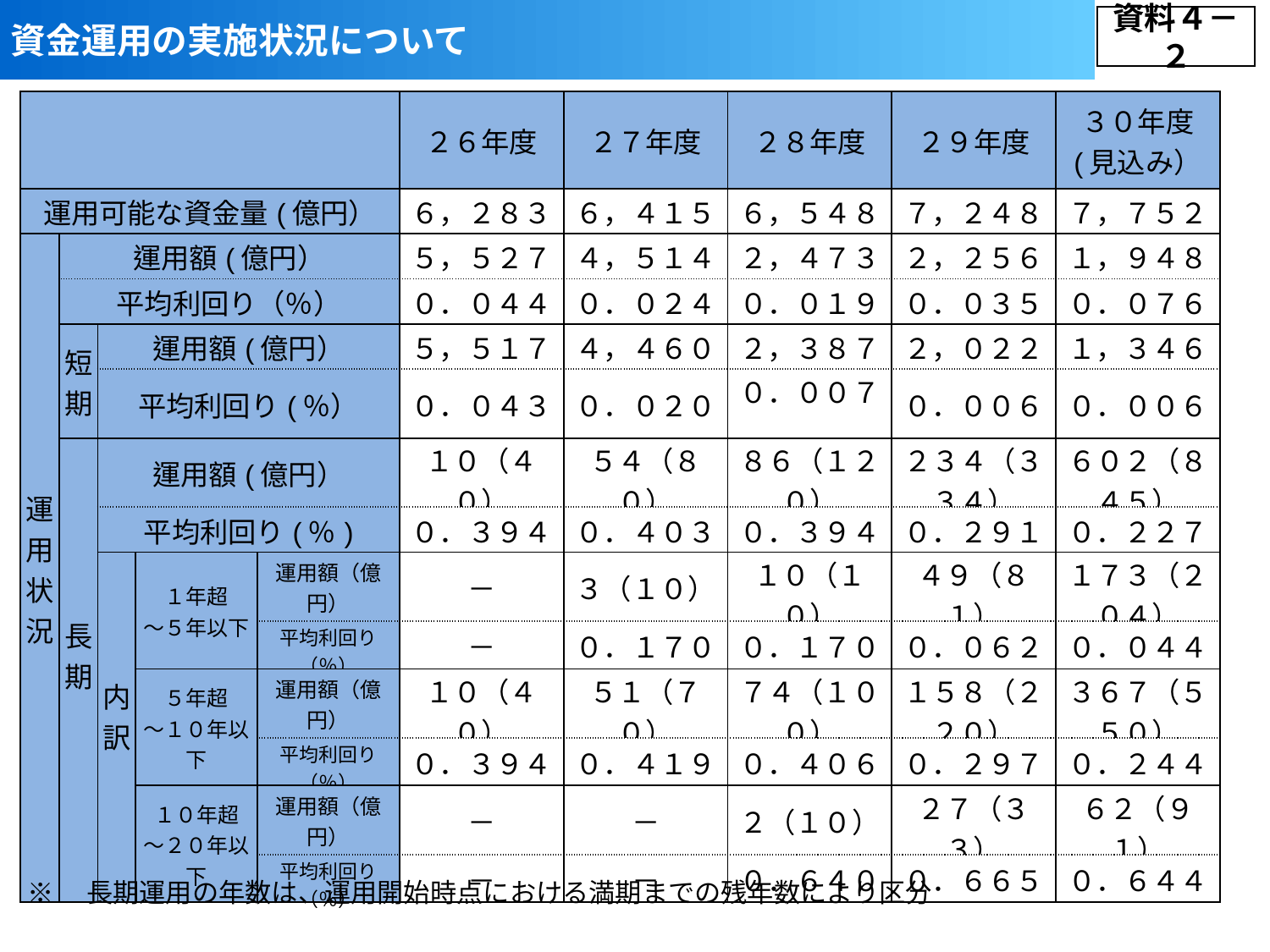

資金運用の実施状況について
資料４－２
|  |  |  |  |  | ２６年度 | ２７年度 | ２８年度 | ２９年度 | ３０年度 (見込み） |
| --- | --- | --- | --- | --- | --- | --- | --- | --- | --- |
| 運用可能な資金量(億円） |  |  |  |  | ６，２８３ | ６，４１５ | ６，５４８ | ７，２４８ | ７，７５２ |
| 運 用 状 況 | 運用額(億円） |  |  |  | ５，５２７ | ４，５１４ | ２，４７３ | ２，２５６ | １，９４８ |
|  | 平均利回り（％） |  |  |  | ０．０４４ | ０．０２４ | ０．０１９ | ０．０３５ | ０．０７６ |
|  | 短 期 | 運用額(億円） |  |  | ５，５１７ | ４，４６０ | ２，３８７ | ２，０２２ | １，３４６ |
|  |  | 平均利回り(％） |  |  | ０．０４３ | ０．０２０ | ０．００７ | ０．００６ | ０．００６ |
|  | 長期 | 運用額(億円） |  |  | １０（４０） | ５４（８０） | ８６（１２０） | ２３４（３３４） | ６０２（８４５） |
|  |  | 平均利回り(％) |  |  | ０．３９４ | ０．４０３ | ０．３９４ | ０．２９１ | ０．２２７ |
|  |  | 内 訳 | １年超 ～５年以下 | 運用額（億円） | － | ３（１０） | １０（１０） | ４９（８１） | １７３（２０４） |
|  |  |  |  | 平均利回り（％） | － | ０．１７０ | ０．１７０ | ０．０６２ | ０．０４４ |
|  |  |  | ５年超 ～１０年以下 | 運用額（億円） | １０（４０） | ５１（７０） | ７４（１００） | １５８（２２０） | ３６７（５５０） |
|  |  |  |  | 平均利回り（％） | ０．３９４ | ０．４１９ | ０．４０６ | ０．２９７ | ０．２４４ |
|  |  |  | １０年超 ～２０年以下 | 運用額（億円） | － | － | ２（１０） | ２７（３３） | ６２（９１） |
|  |  |  |  | 平均利回り（％） | － | － | ０．６４０ | ０．６６５ | ０．６４４ |
※　運用可能な資金量及び各運用額は、１日当たりの平均残高
※　長期運用額欄の（　）内の数値は、年度末時点の運用残高（額面）
※　長期運用の年数は、運用開始時点における満期までの残年数により区分